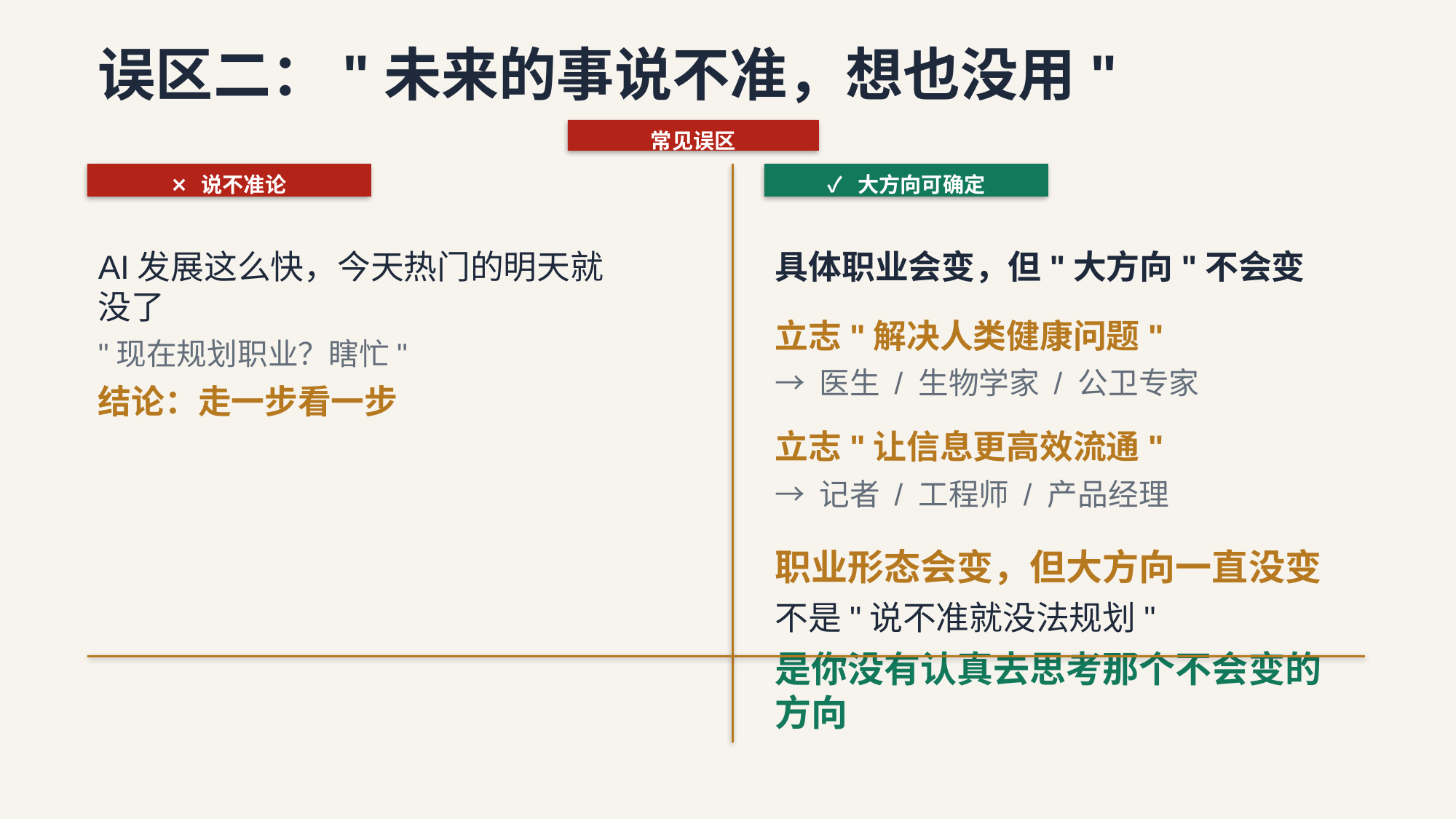

误区二："未来的事说不准，想也没用"

常见误区

❌  说不准论
✓  大方向可确定
AI发展这么快，今天热门的明天就没了
"现在规划职业？瞎忙"
结论：走一步看一步
具体职业会变，但"大方向"不会变

立志"解决人类健康问题"
→ 医生 / 生物学家 / 公卫专家

立志"让信息更高效流通"
→ 记者 / 工程师 / 产品经理

职业形态会变，但大方向一直没变
不是"说不准就没法规划"
是你没有认真去思考那个不会变的方向